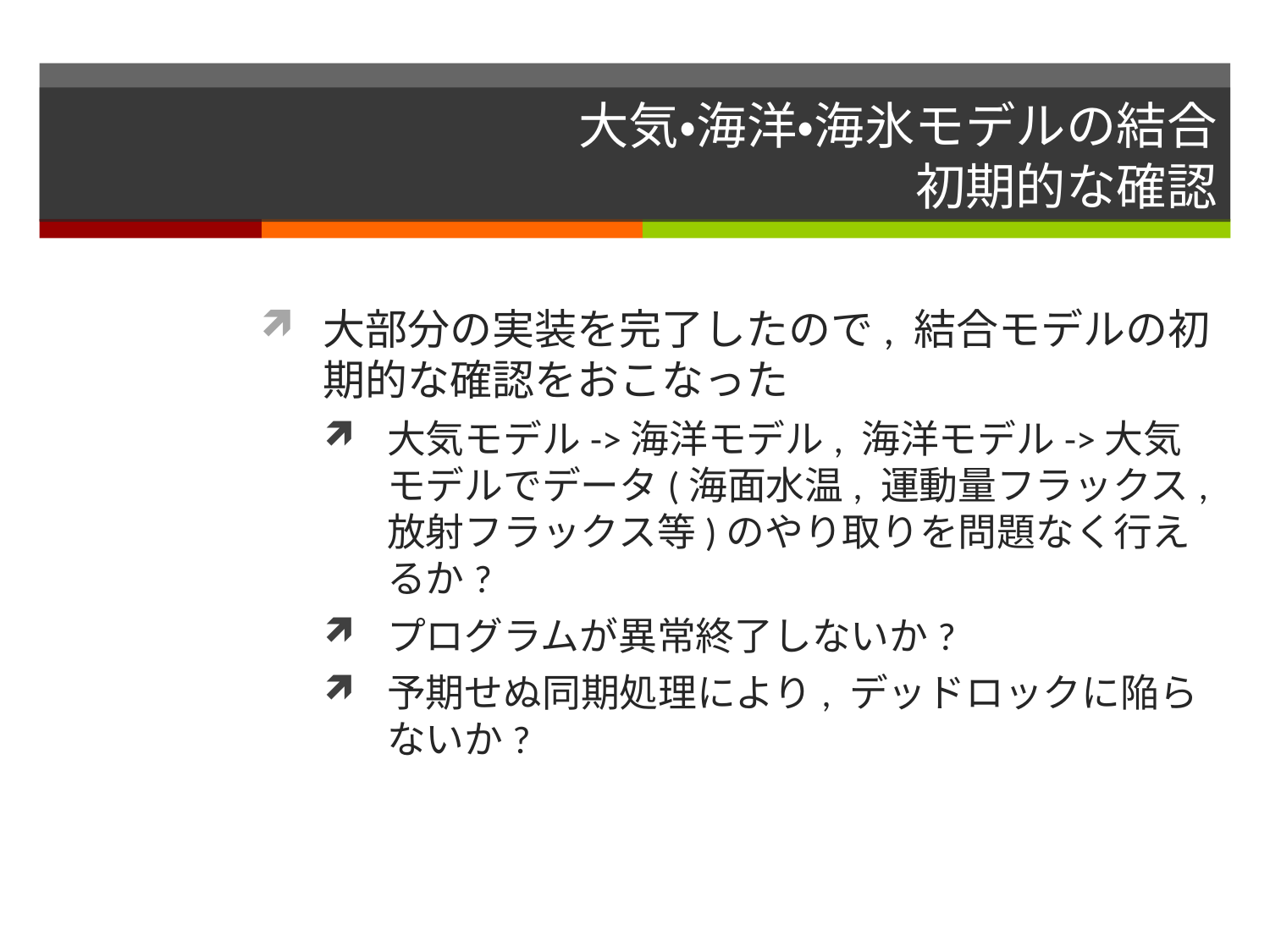

# 大気・海洋・海氷モデルの結合 初期的な確認
大部分の実装を完了したので, 結合モデルの初期的な確認をおこなった
大気モデル->海洋モデル, 海洋モデル->大気モデルでデータ(海面水温, 運動量フラックス, 放射フラックス等)のやり取りを問題なく行えるか?
プログラムが異常終了しないか?
予期せぬ同期処理により, デッドロックに陥らないか?